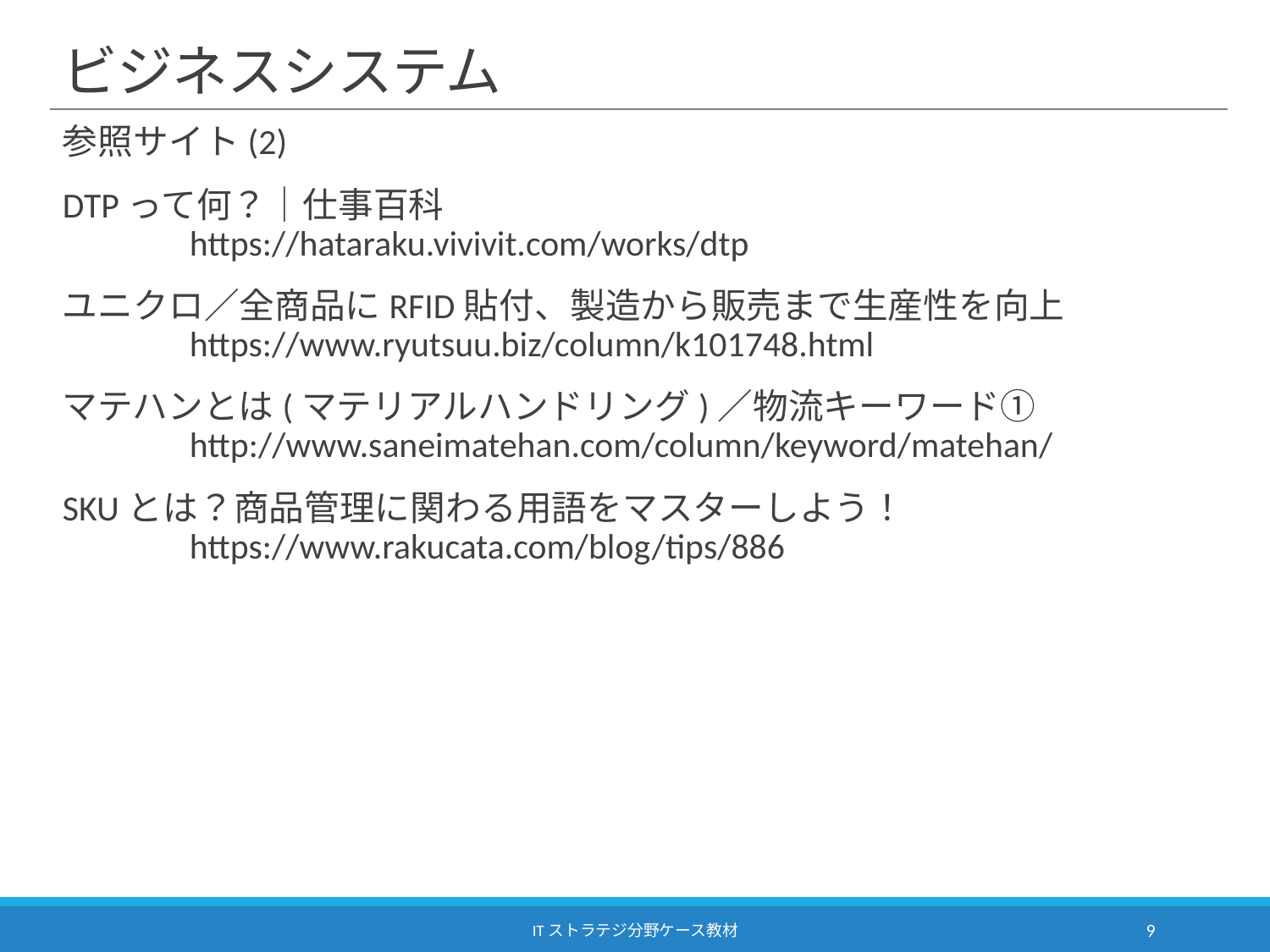

# ビジネスシステム
参照サイト(2)
DTPって何？｜仕事百科
	https://hataraku.vivivit.com/works/dtp
ユニクロ／全商品にRFID貼付、製造から販売まで生産性を向上
	https://www.ryutsuu.biz/column/k101748.html
マテハンとは(マテリアルハンドリング)／物流キーワード①
	http://www.saneimatehan.com/column/keyword/matehan/
SKUとは？商品管理に関わる用語をマスターしよう！
	https://www.rakucata.com/blog/tips/886

ITストラテジ分野ケース教材
9